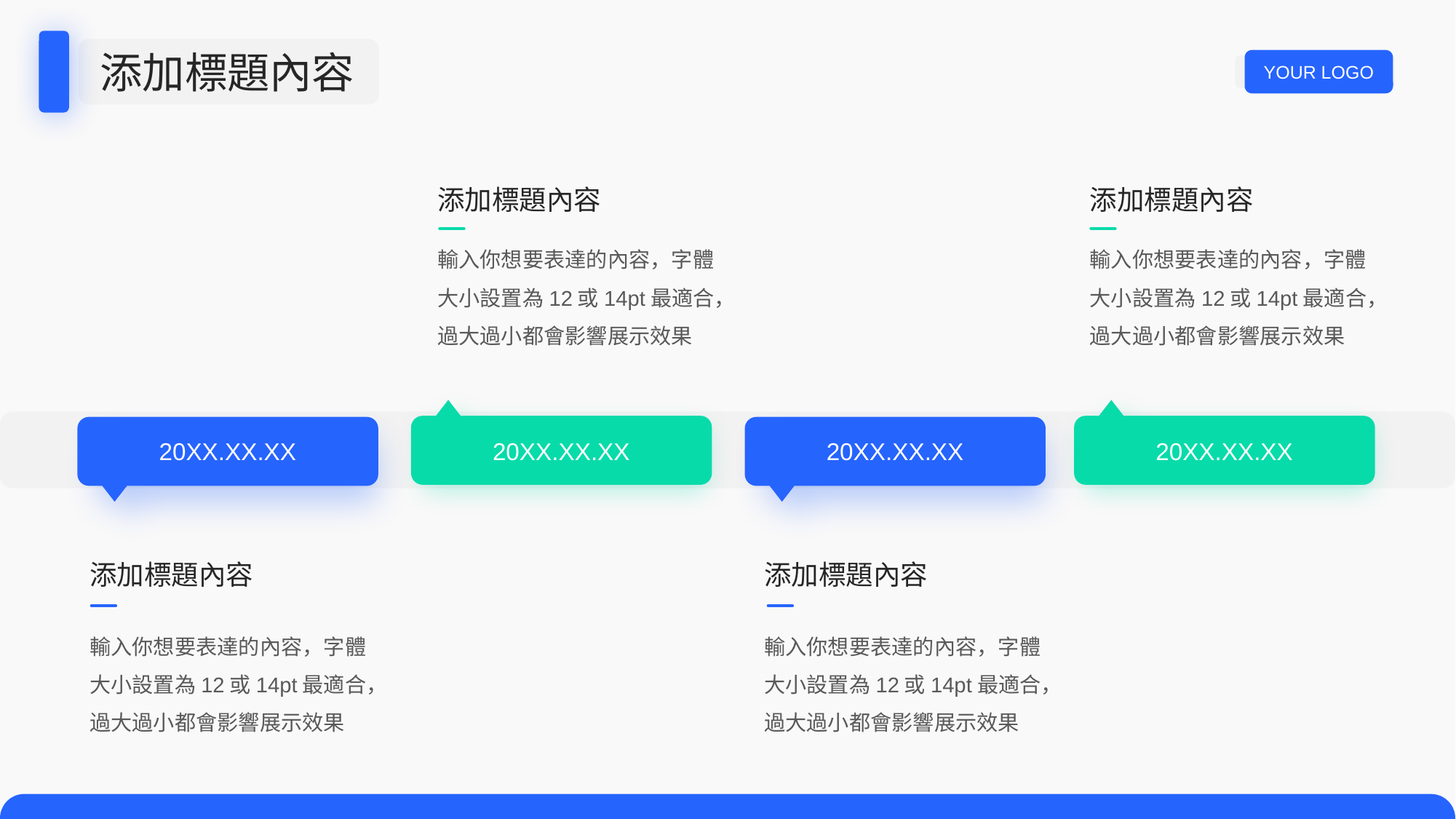

添加標題內容

YOUR LOGO
添加標題內容
添加標題內容
輸入你想要表達的內容，字體大小設置為12或14pt最適合，過大過小都會影響展示效果
輸入你想要表達的內容，字體大小設置為12或14pt最適合，過大過小都會影響展示效果

20XX.XX.XX
20XX.XX.XX
20XX.XX.XX
20XX.XX.XX
添加標題內容
添加標題內容
輸入你想要表達的內容，字體大小設置為12或14pt最適合，過大過小都會影響展示效果
輸入你想要表達的內容，字體大小設置為12或14pt最適合，過大過小都會影響展示效果